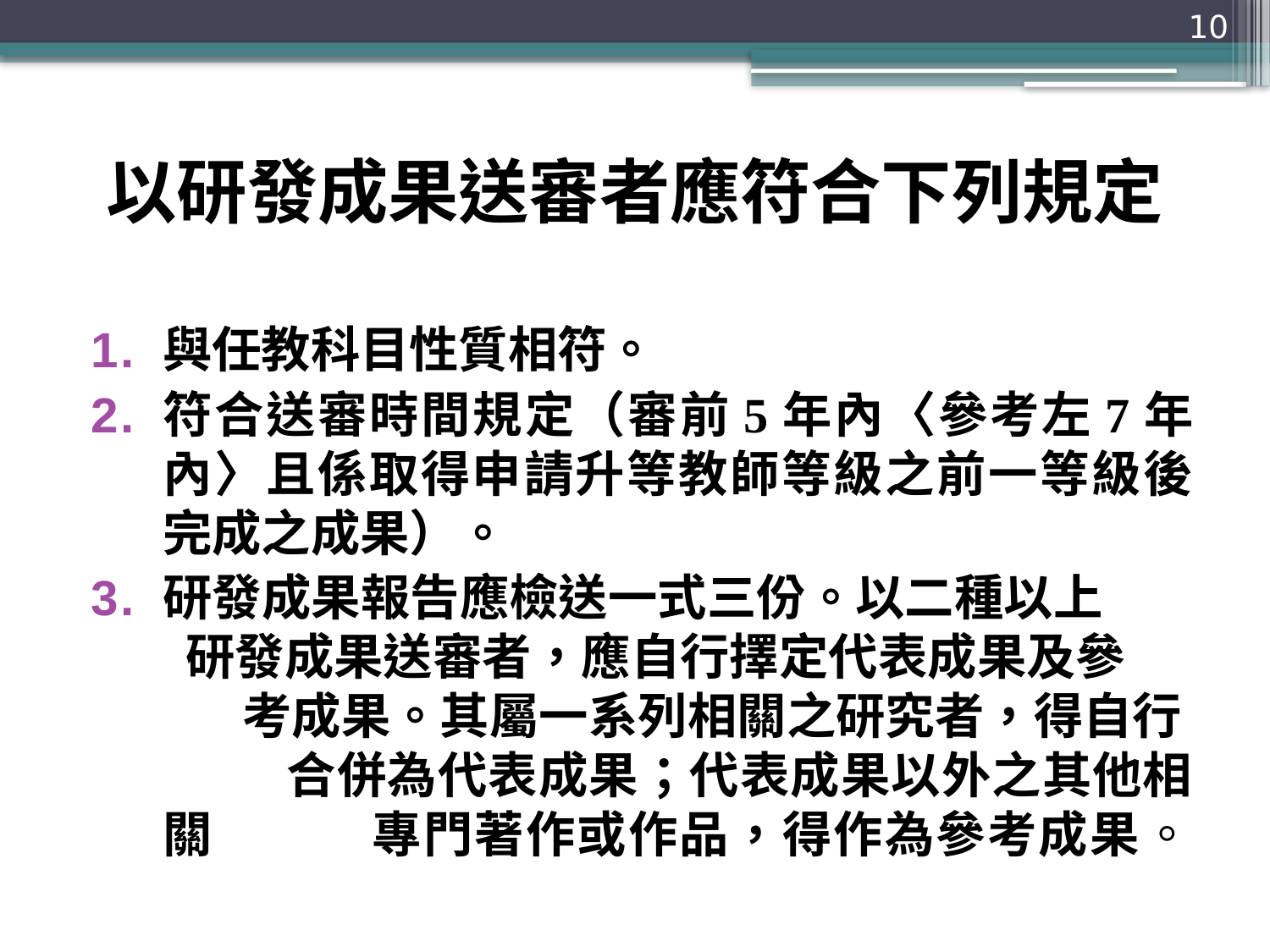

10
# 以研發成果送審者應符合下列規定
與任教科目性質相符。
符合送審時間規定（審前5年內〈參考左7年內〉且係取得申請升等教師等級之前一等級後完成之成果）。
研發成果報告應檢送一式三份。以二種以上           研發成果送審者，應自行擇定代表成果及參              考成果。其屬一系列相關之研究者，得自行            合併為代表成果；代表成果以外之其他相關            專門著作或作品，得作為參考成果。